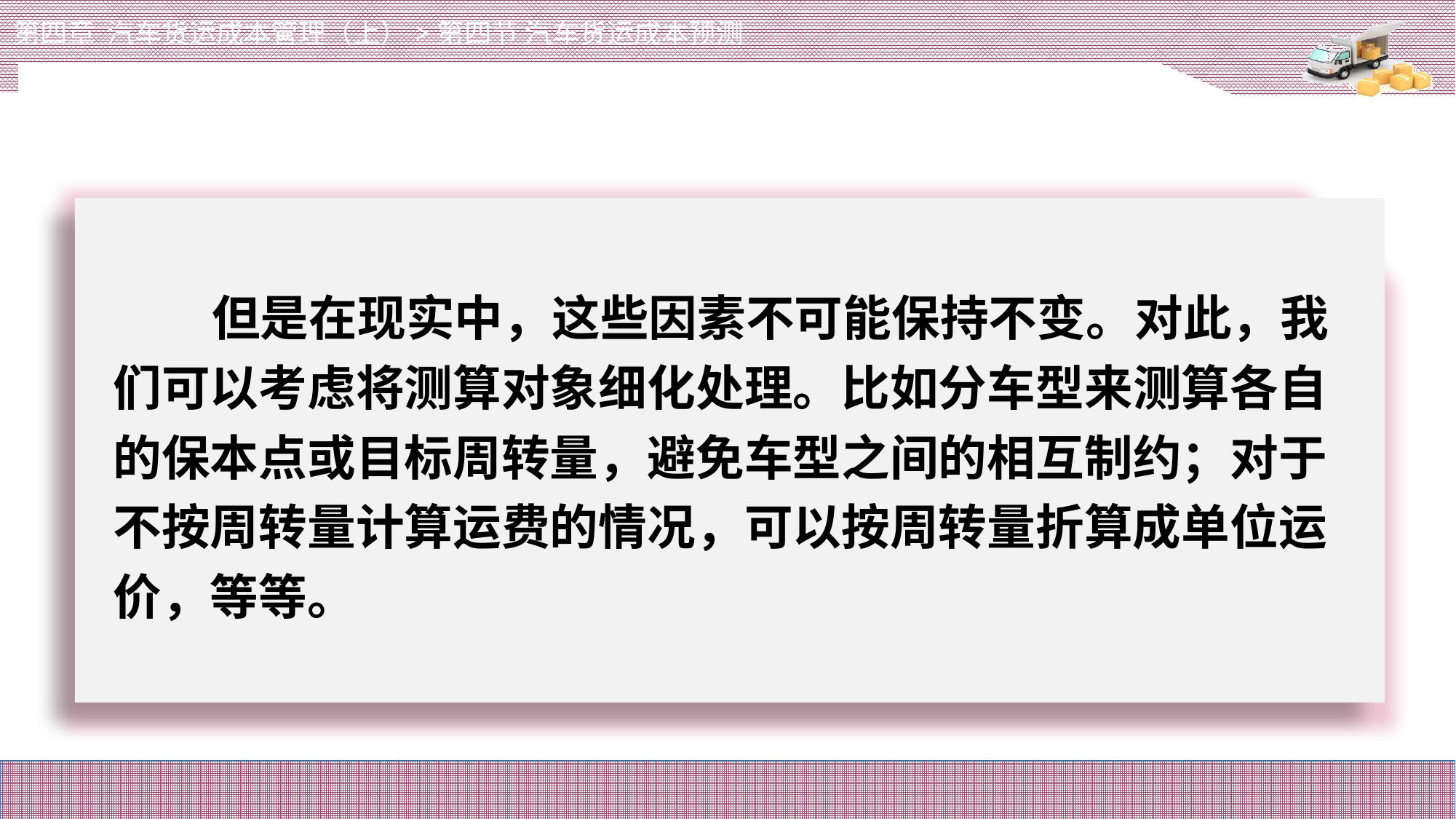

第四章  汽车货运成本管理（上）>第四节 汽车货运成本预测
# 但是在现实中，这些因素不可能保持不变。对此，我们可以考虑将测算对象细化处理。比如分车型来测算各自的保本点或目标周转量，避免车型之间的相互制约；对于不按周转量计算运费的情况，可以按周转量折算成单位运价，等等。